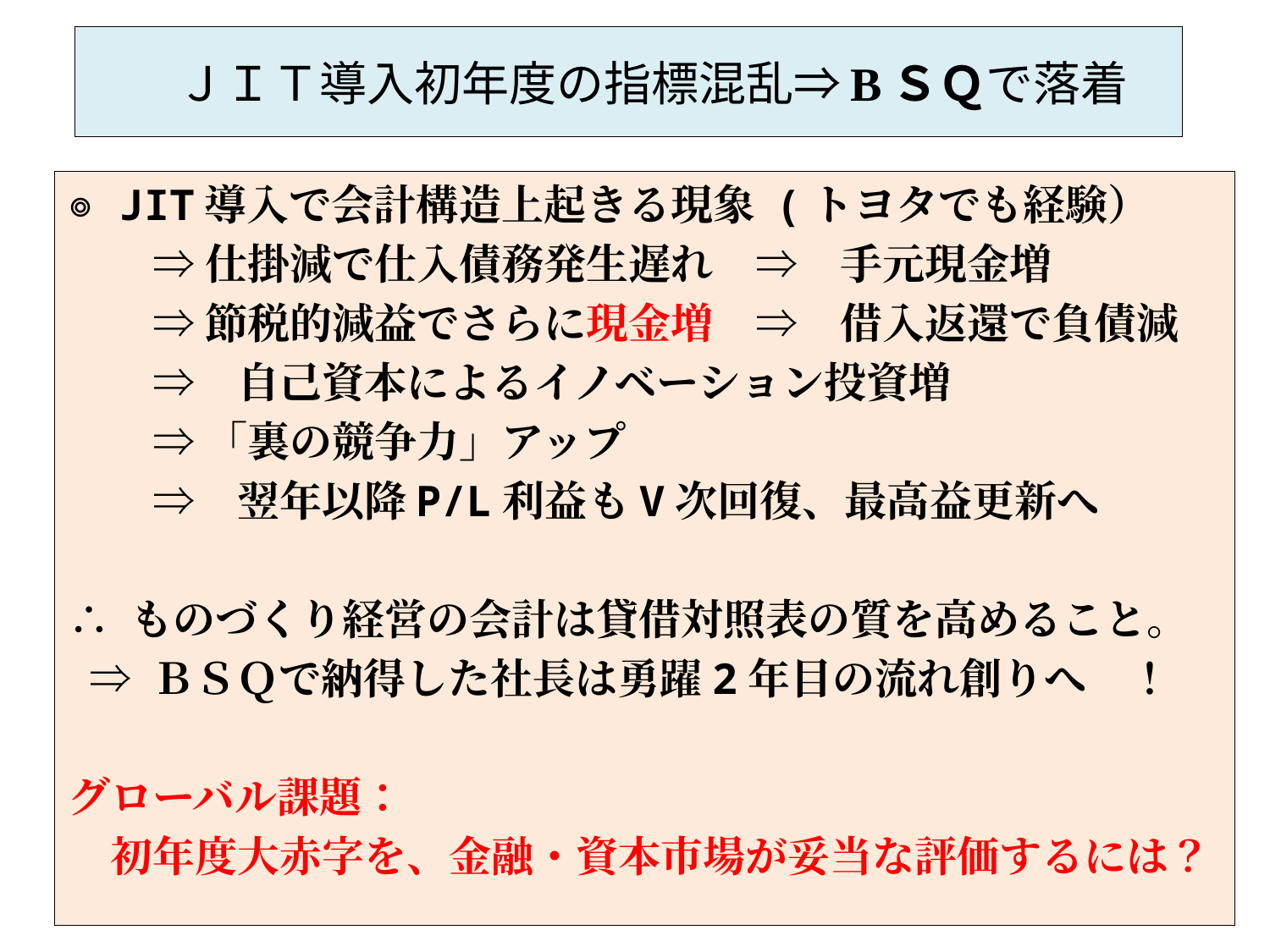

# ＪＩＴ導入初年度の指標混乱⇒BＳＱで落着
◎ JIT導入で会計構造上起きる現象 (トヨタでも経験）
　　⇒ 仕掛減で仕入債務発生遅れ　⇒　手元現金増
　　⇒ 節税的減益でさらに現金増　⇒　借入返還で負債減
　　⇒　自己資本によるイノベーション投資増
　　⇒ 「裏の競争力」アップ
　　⇒　翌年以降P/L利益もV次回復、最高益更新へ

∴ ものづくり経営の会計は貸借対照表の質を高めること。
  ⇒ ＢＳＱで納得した社長は勇躍2年目の流れ創りへ　！

グローバル課題：
　初年度大赤字を、金融・資本市場が妥当な評価するには？
13